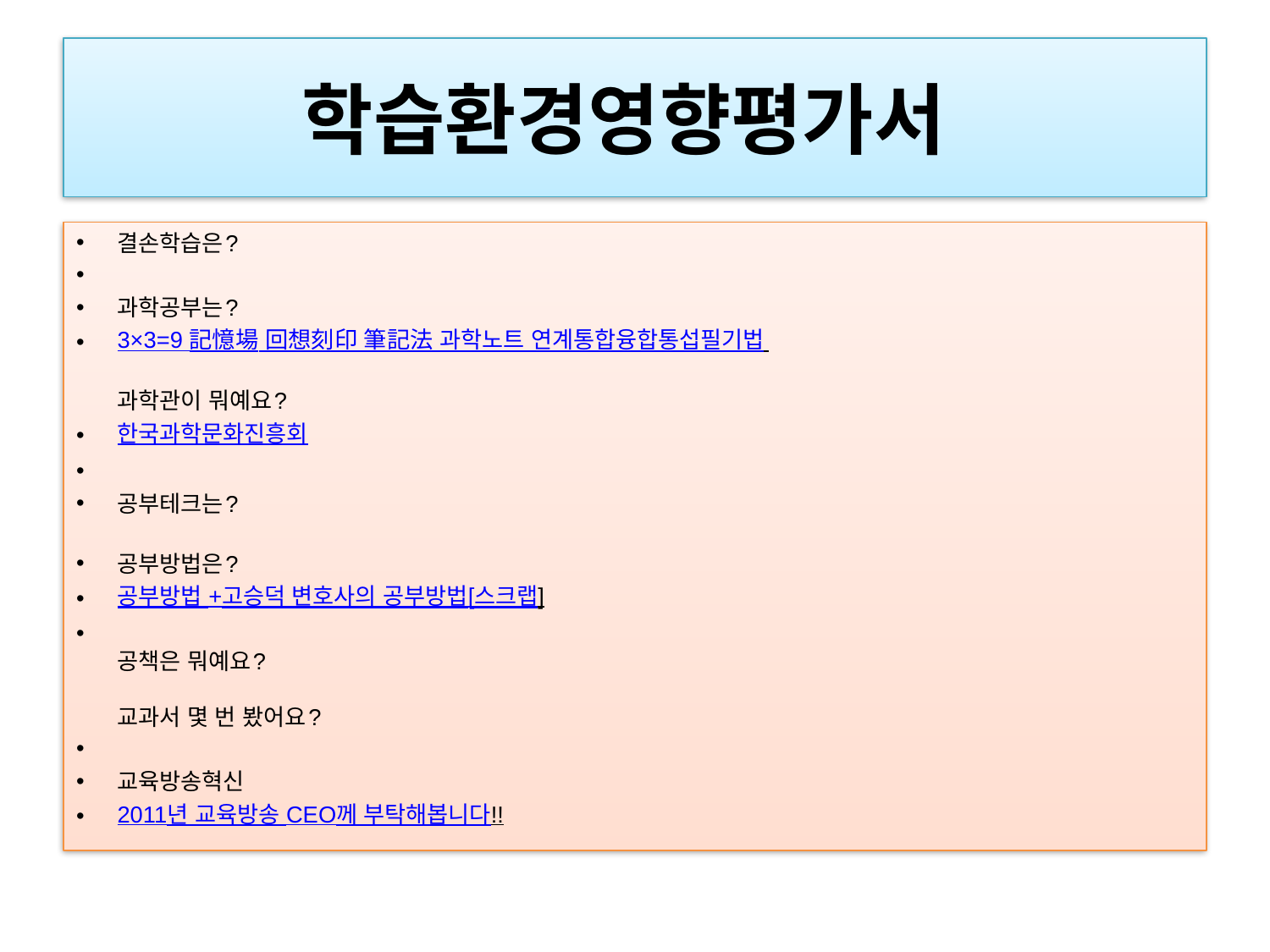

# 학습환경영향평가서
결손학습은?

과학공부는?
3×3=9 記憶場 回想刻印 筆記法 과학노트 연계통합융합통섭필기법  
과학관이 뭐예요?
한국과학문화진흥회

공부테크는?
공부방법은?
공부방법 +고승덕 변호사의 공부방법[스크랩]
공책은 뭐예요?
교과서 몇 번 봤어요?

교육방송혁신
2011년 교육방송 CEO께 부탁해봅니다!!